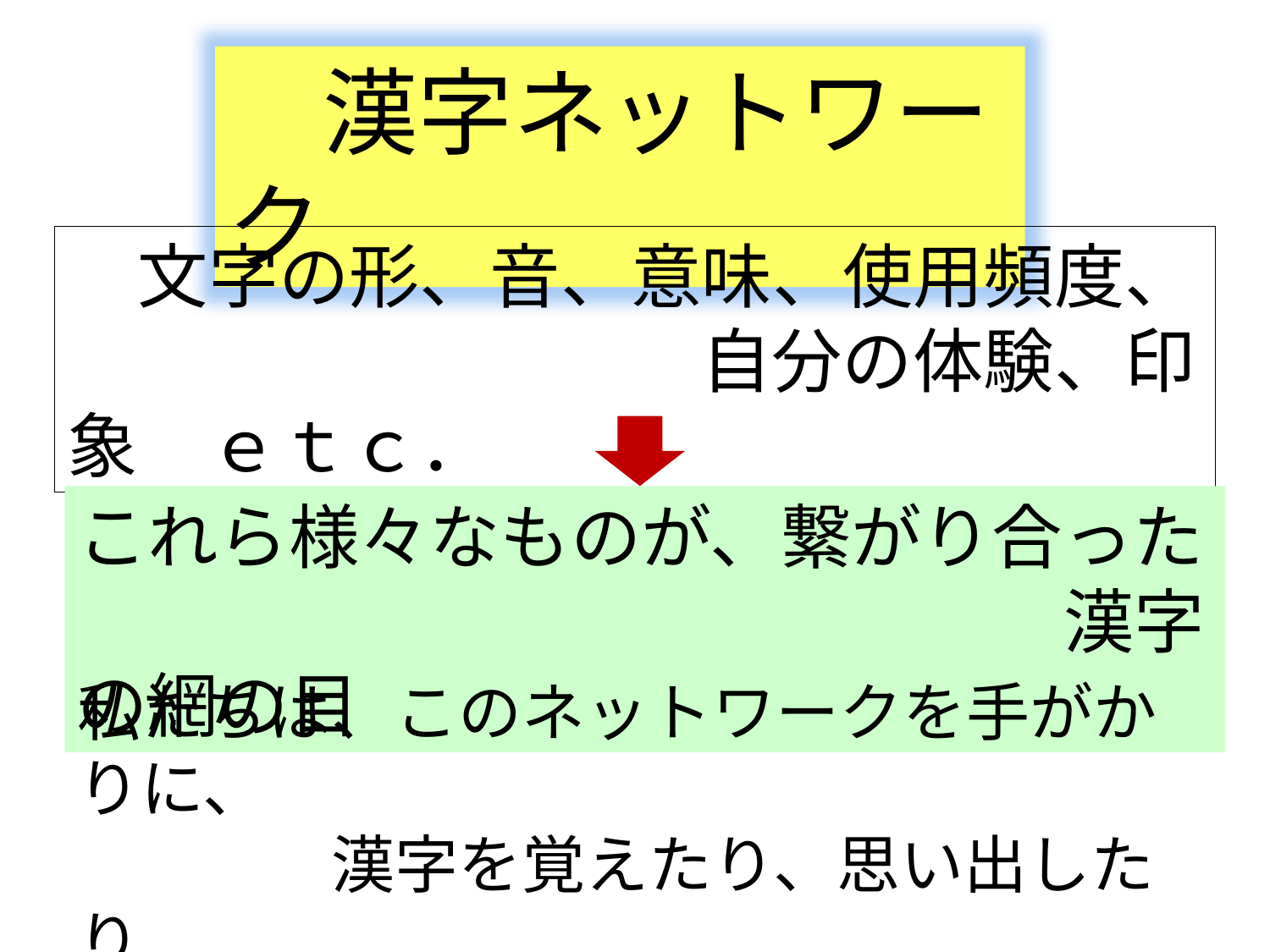

漢字ネットワーク
　文字の形、音、意味、使用頻度、
　　　　　　　　　自分の体験、印象　ｅｔｃ．

これら様々なものが、繋がり合った
　　　　　　　　　　　　　　漢字の網の目
私たちは、このネットワークを手がかりに、
　　　　漢字を覚えたり、思い出したり
　　　　　　　　　しているのではないだろうか